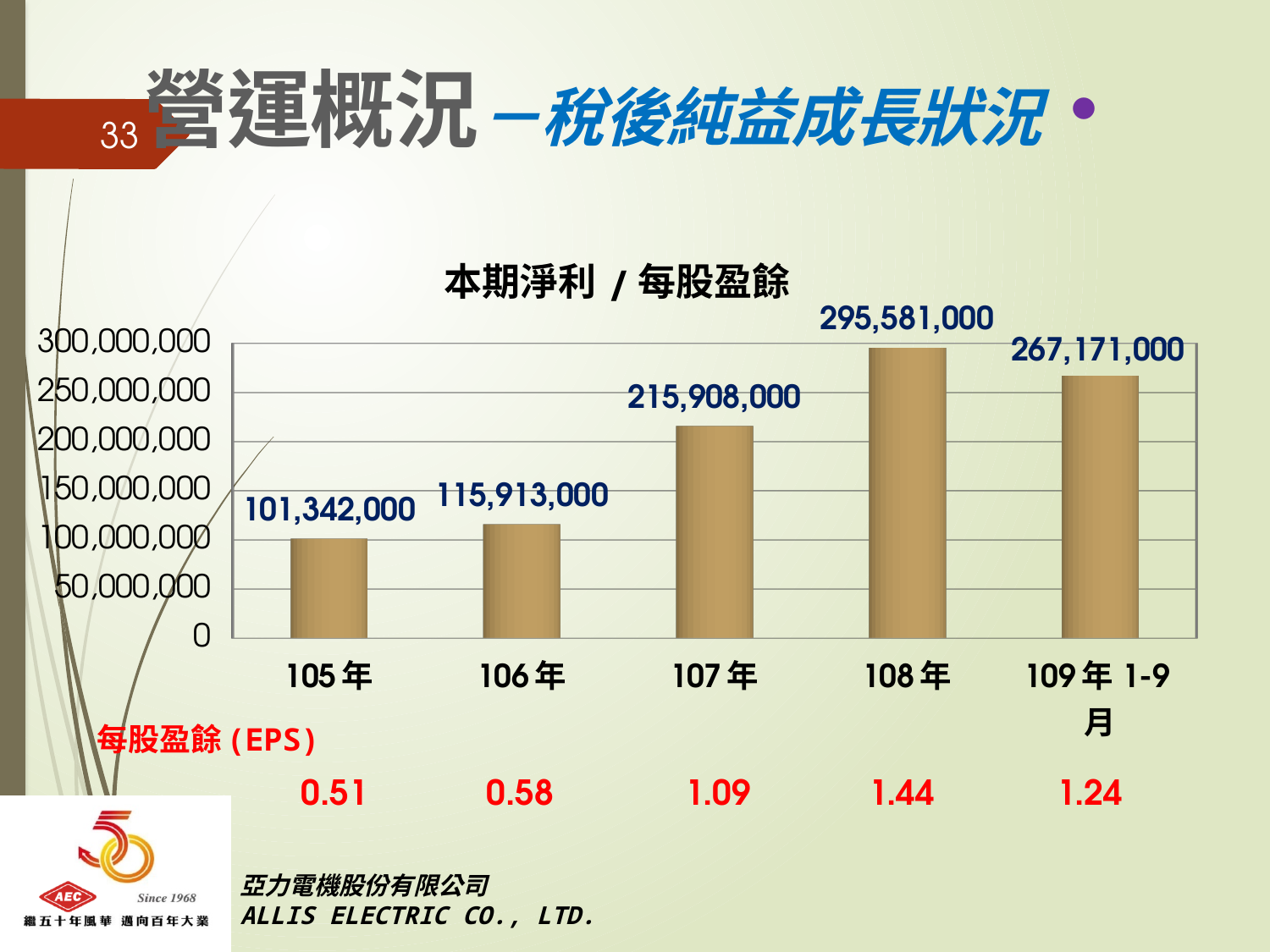

營運概況－稅後純益成長狀況•
33

每股盈餘(EPS)
　　　　　　     0.51　     　0.58 　　　 1.09　　     1.44　　　 1.24

[unsupported chart]